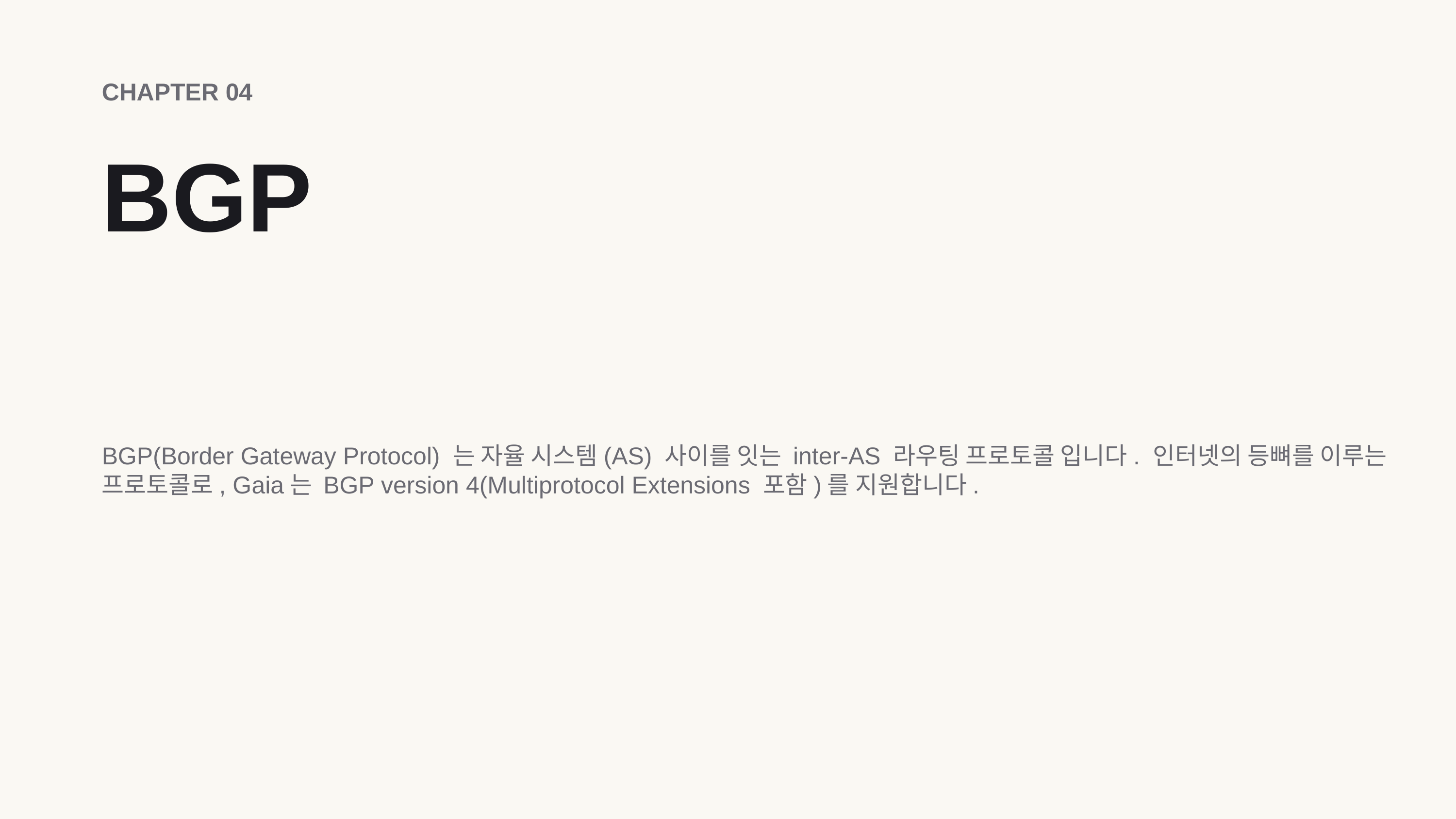

CHAPTER 04
BGP
BGP(Border Gateway Protocol) 는 자율 시스템(AS) 사이를 잇는 inter-AS 라우팅 프로토콜 입니다. 인터넷의 등뼈를 이루는 프로토콜로, Gaia는 BGP version 4(Multiprotocol Extensions 포함)를 지원합니다.